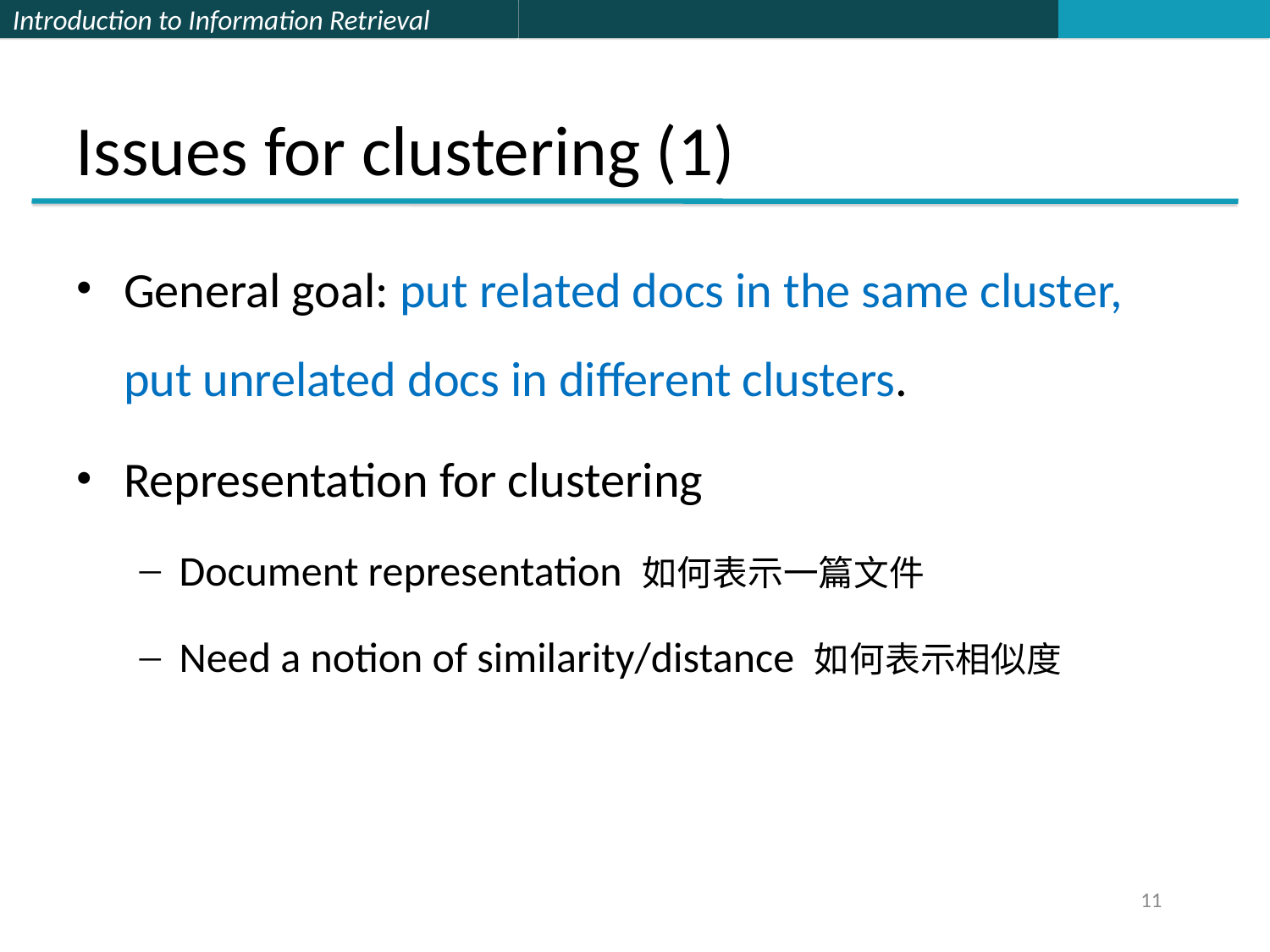

# Issues for clustering (1)
General goal: put related docs in the same cluster, put unrelated docs in different clusters.
Representation for clustering
Document representation 如何表示一篇文件
Need a notion of similarity/distance 如何表示相似度
11